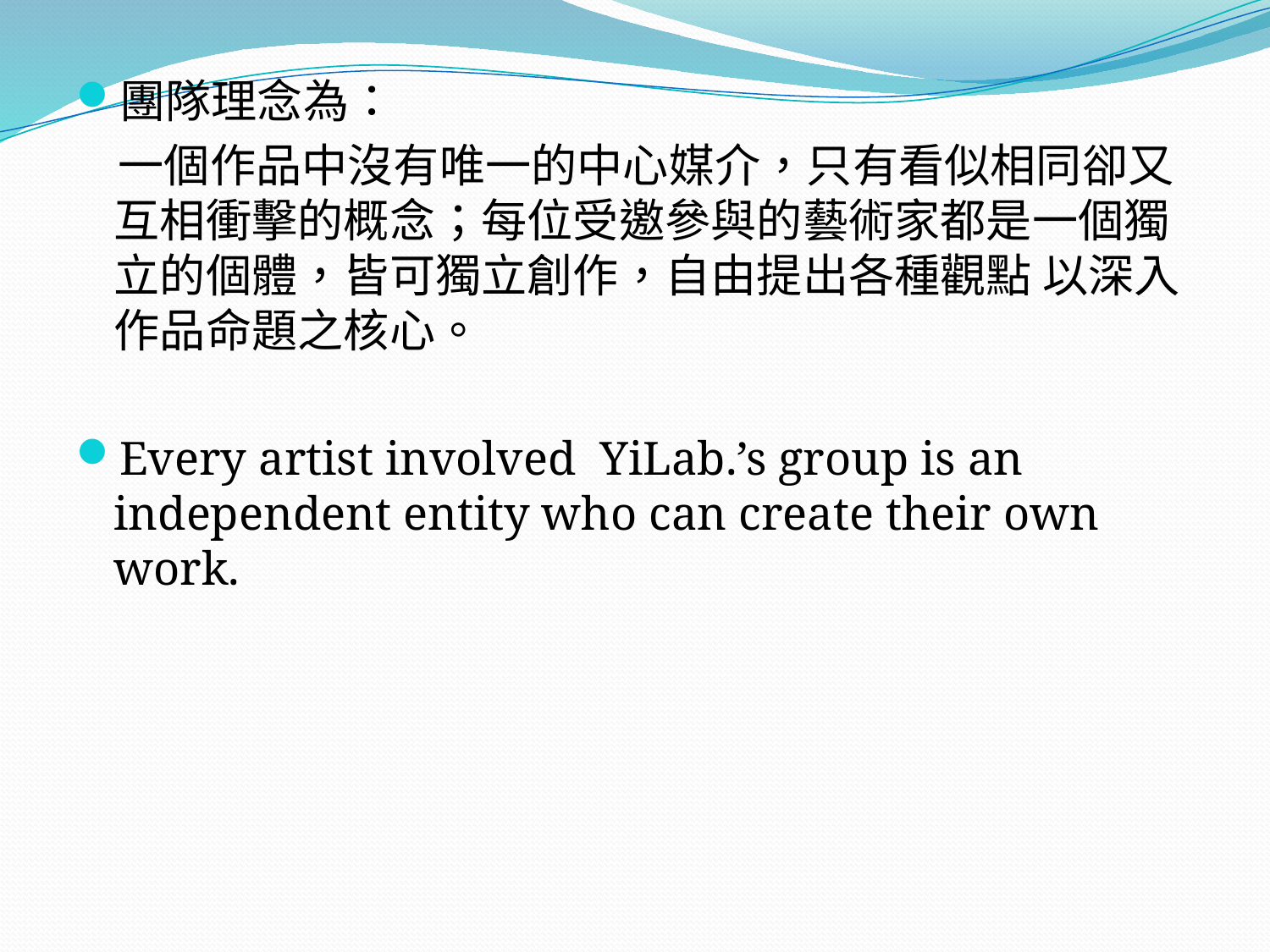

團隊理念為：
   一個作品中沒有唯一的中心媒介，只有看似相同卻又互相衝擊的概念；每位受邀參與的藝術家都是一個獨立的個體，皆可獨立創作，自由提出各種觀點 以深入作品命題之核心。

Every artist involved  YiLab.’s group is an independent entity who can create their own work.